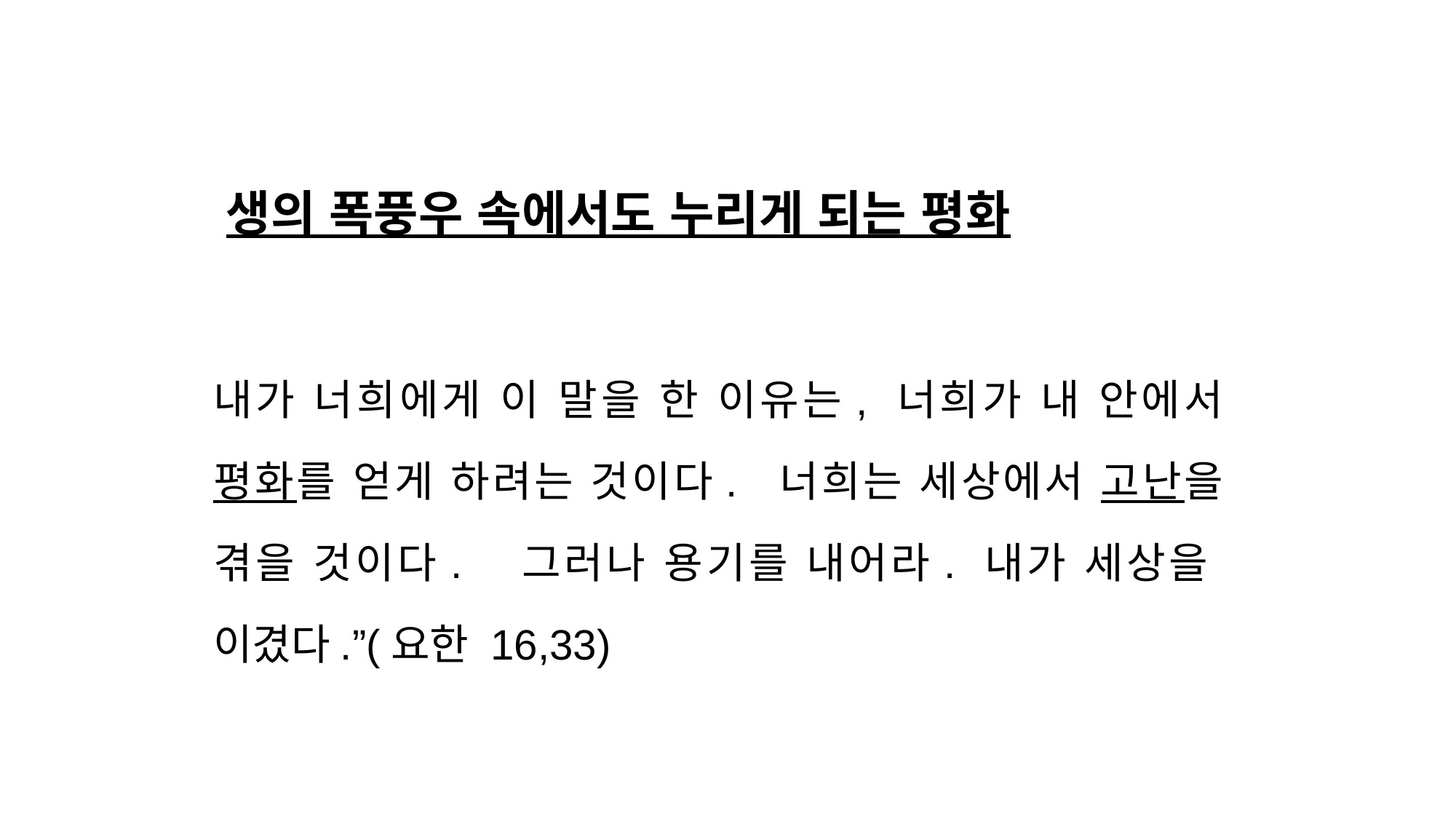

생의 폭풍우 속에서도 누리게 되는 평화
내가 너희에게 이 말을 한 이유는, 너희가 내 안에서 평화를 얻게 하려는 것이다.  너희는 세상에서 고난을 겪을 것이다.   그러나 용기를 내어라. 내가 세상을  이겼다.”(요한 16,33)